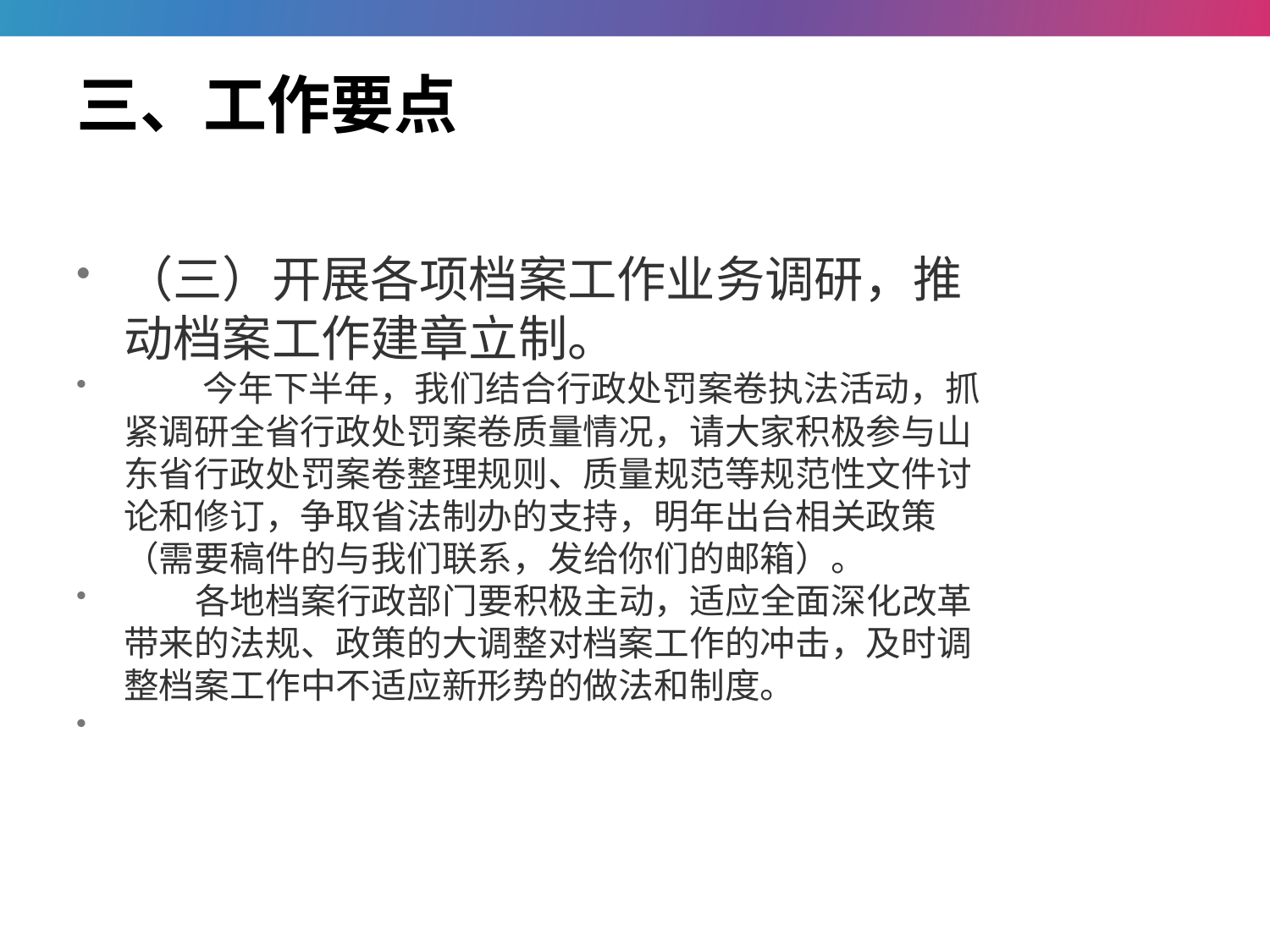

# 三、工作要点
（三）开展各项档案工作业务调研，推动档案工作建章立制。
         今年下半年，我们结合行政处罚案卷执法活动，抓紧调研全省行政处罚案卷质量情况，请大家积极参与山东省行政处罚案卷整理规则、质量规范等规范性文件讨论和修订，争取省法制办的支持，明年出台相关政策（需要稿件的与我们联系，发给你们的邮箱）。
        各地档案行政部门要积极主动，适应全面深化改革带来的法规、政策的大调整对档案工作的冲击，及时调整档案工作中不适应新形势的做法和制度。